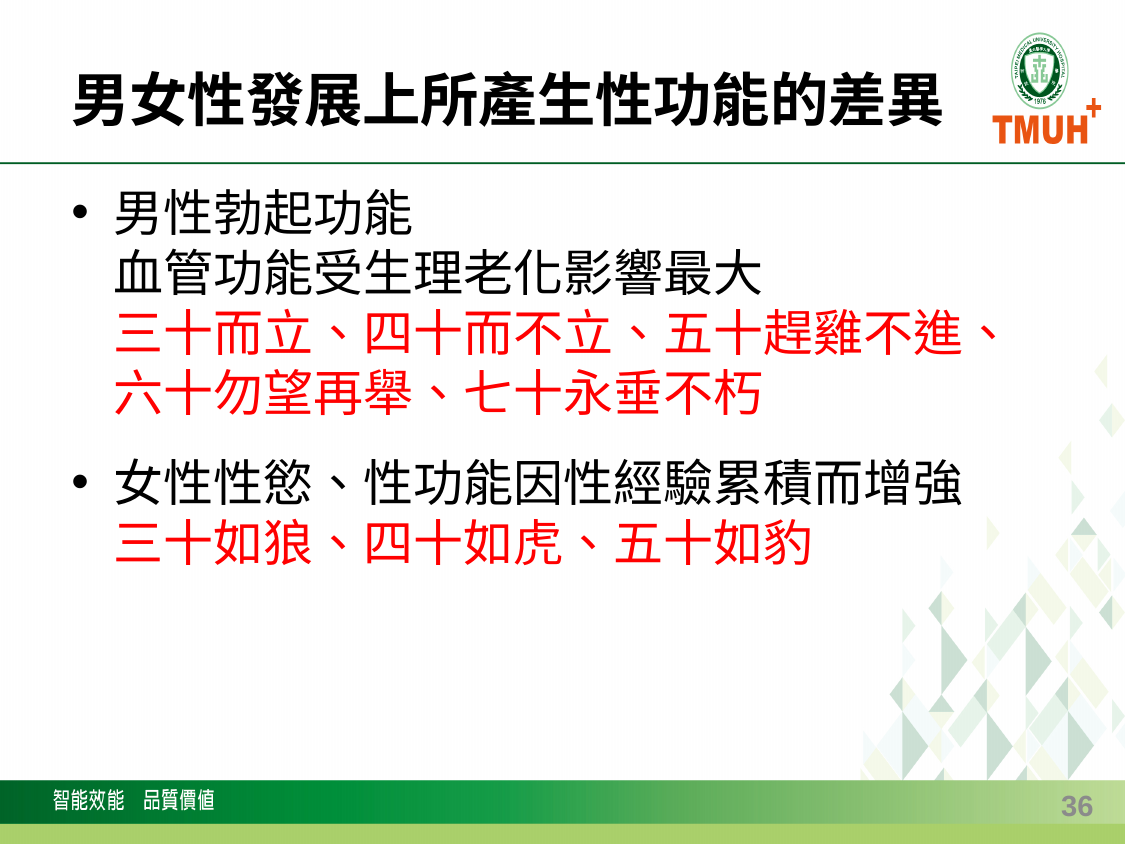

# 男女性發展上所產生性功能的差異
男性勃起功能
血管功能受生理老化影響最大
三十而立、四十而不立、五十趕雞不進、六十勿望再舉、七十永垂不朽
女性性慾、性功能因性經驗累積而增強
三十如狼、四十如虎、五十如豹
36